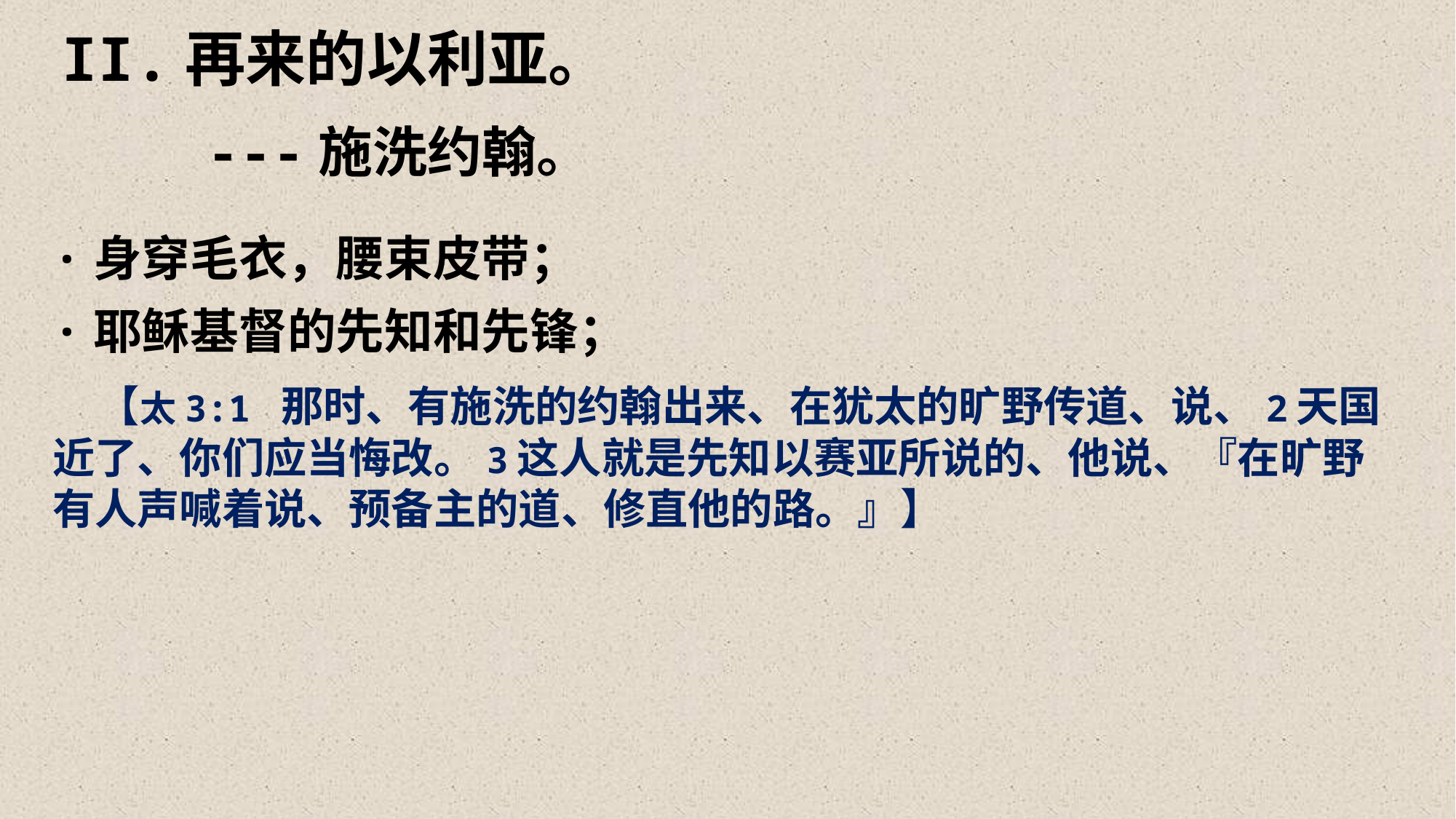

II.再来的以利亚。
    ---施洗约翰。
·身穿毛衣，腰束皮带；
·耶稣基督的先知和先锋；
   【太3:1 那时、有施洗的约翰出来、在犹太的旷野传道、说、2天国近了、你们应当悔改。3这人就是先知以赛亚所说的、他说、『在旷野有人声喊着说、预备主的道、修直他的路。』】